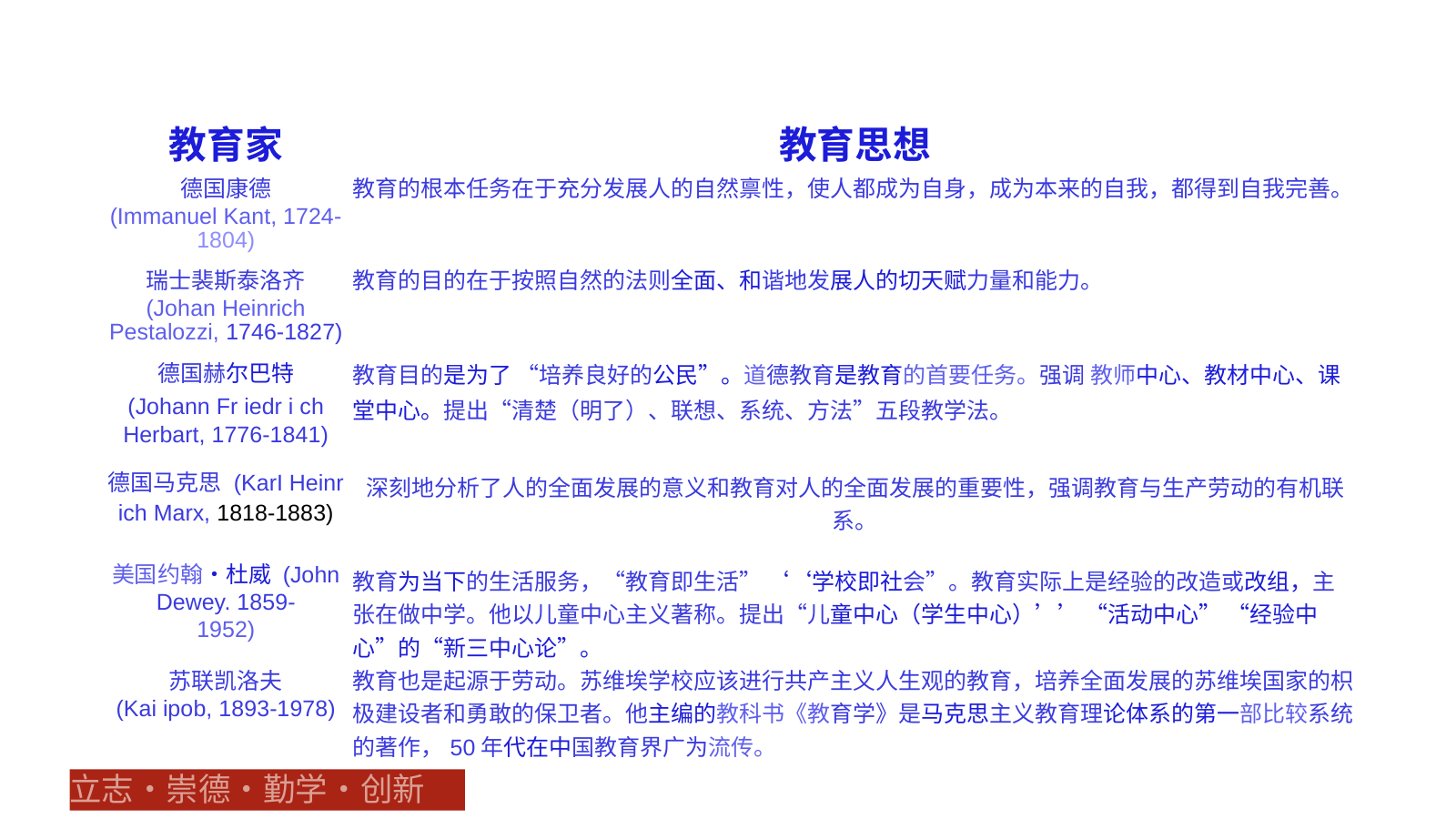

| 教育家 | 教育思想 |
| --- | --- |
| 德国康德 (Immanuel Kant, 1724- 1804) | 教育的根本任务在于充分发展人的自然禀性，使人都成为自身，成为本来的自我，都得到自我完善。 |
| 瑞士裴斯泰洛齐 (Johan Heinrich Pestalozzi, 1746-1827) | 教育的目的在于按照自然的法则全面、和谐地发展人的切天赋力量和能力。 |
| 德国赫尔巴特 (Johann Fr iedr i ch Herbart, 1776-1841) | 教育目的是为了 “培养良好的公民”。道德教育是教育的首要任务。强调 教师中心、教材中心、课堂中心。提出“清楚（明了）、联想、系统、方法”五段教学法。 |
| 德国马克思 (KarI Heinr ich Marx, 1818-1883) | 深刻地分析了人的全面发展的意义和教育对人的全面发展的重要性，强调教育与生产劳动的有机联系。 |
| 美国约翰•杜威 (John Dewey. 1859- 1952) | 教育为当下的生活服务，“教育即生活” ‘‘学校即社会”。教育实际上是经验的改造或改组，主张在做中学。他以儿童中心主义著称。提出“儿童中心（学生中心）’’ “活动中心” “经验中心”的“新三中心论”。 |
| 苏联凯洛夫 (Kai ipob, 1893-1978) | 教育也是起源于劳动。苏维埃学校应该进行共产主义人生观的教育，培养全面发展的苏维埃国家的枳极建设者和勇敢的保卫者。他主编的教科书《教育学》是马克思主义教育理论体系的第一部比较系统的著作，50年代在中国教育界广为流传。 |
立志•崇德•勤学•创新